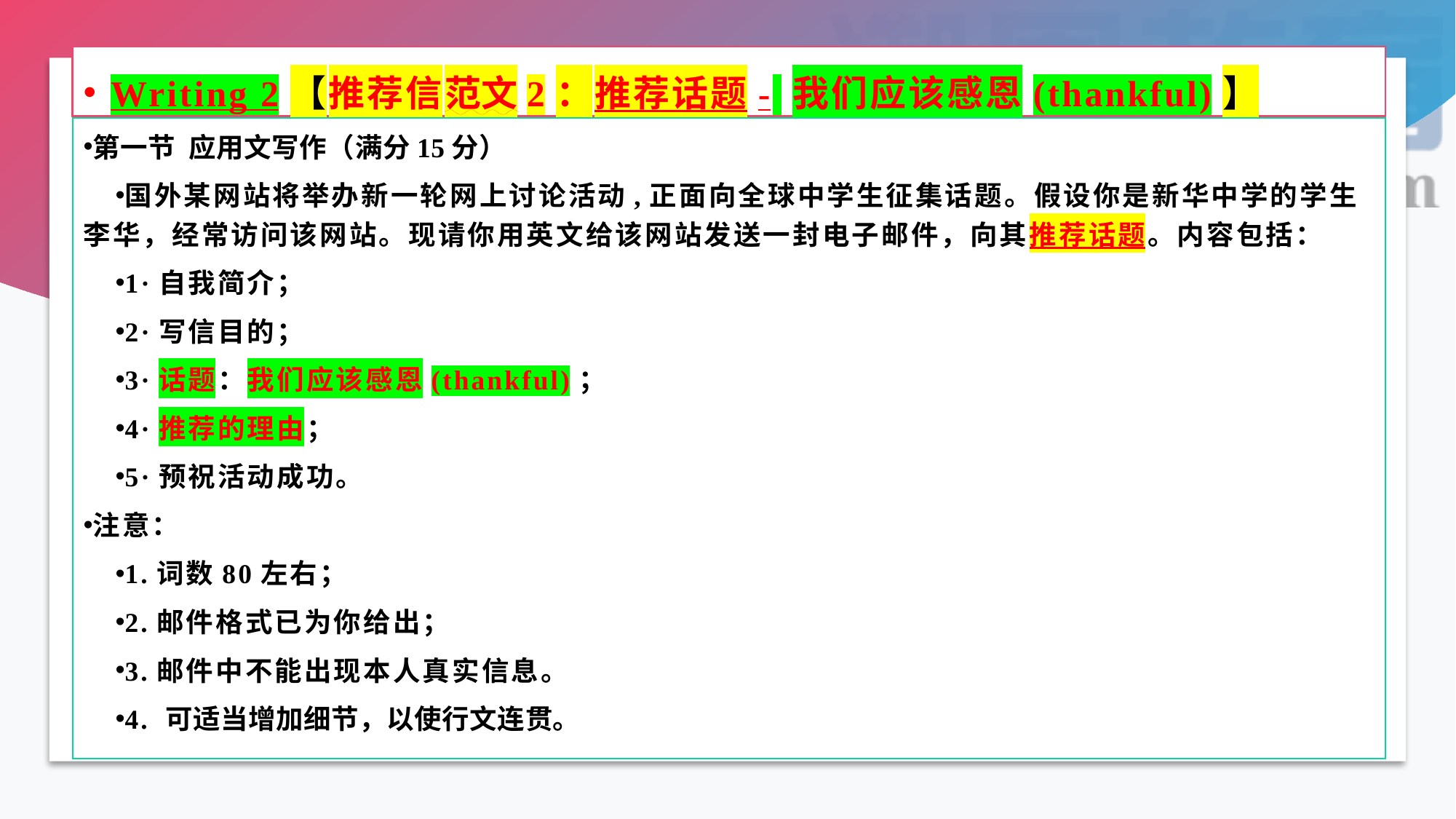

# Writing 2【推荐信范文2：推荐话题- 我们应该感恩(thankful)】
第一节  应用文写作（满分15分）
国外某网站将举办新一轮网上讨论活动,正面向全球中学生征集话题。假设你是新华中学的学生李华，经常访问该网站。现请你用英文给该网站发送一封电子邮件，向其推荐话题。内容包括：
1·自我简介；
2·写信目的；
3·话题：我们应该感恩(thankful)；[来源:学.科.网Z.X.X.K][来源]
4·推荐的理由；
5·预祝活动成功。
注意：[来源:学科网]
1.词数80左右；
2.邮件格式已为你给出；
3.邮件中不能出现本人真实信息。
4. 可适当增加细节，以使行文连贯。